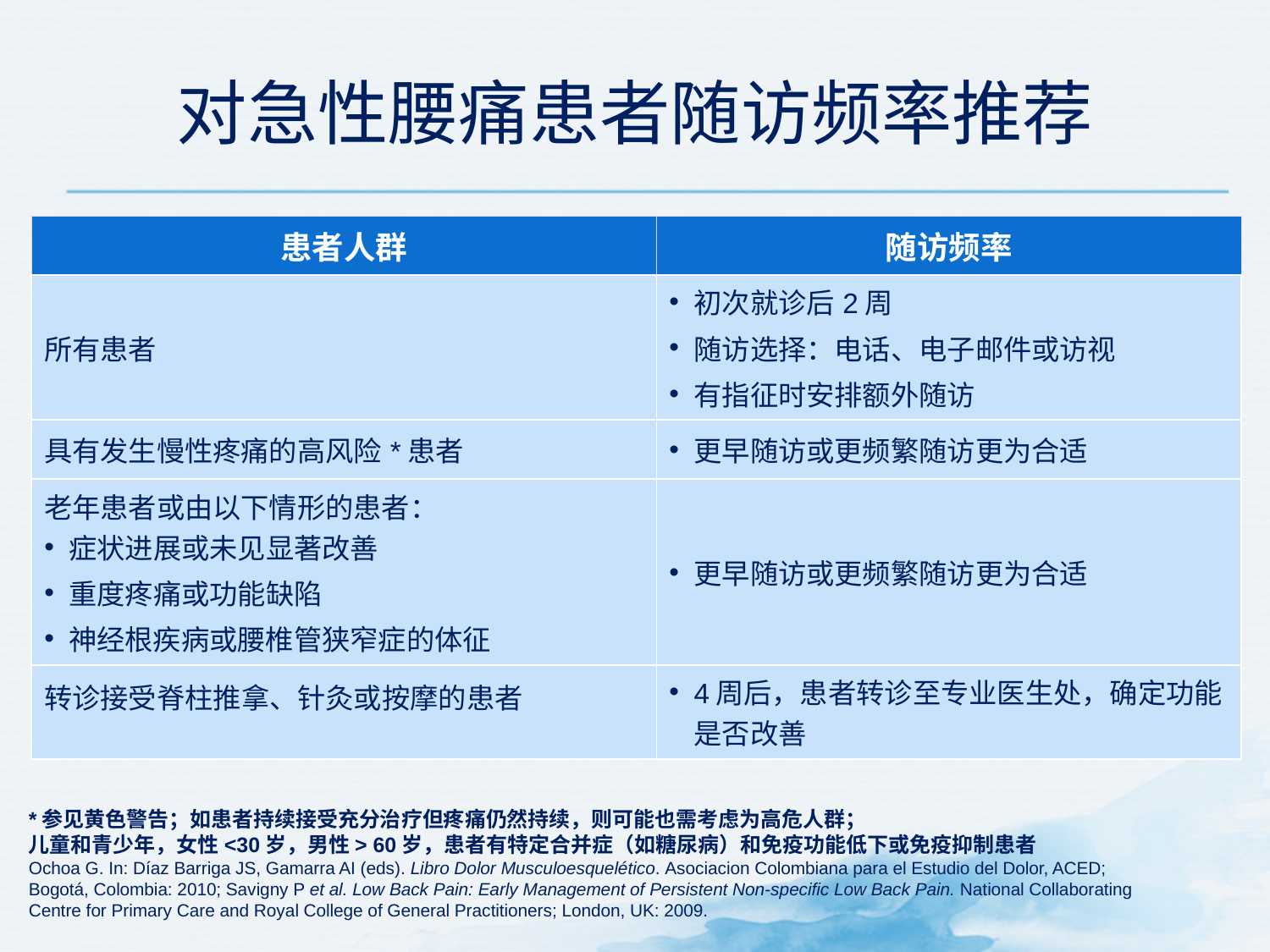

# 对急性腰痛患者随访频率推荐
| 患者人群 | 随访频率 |
| --- | --- |
| 所有患者 | 初次就诊后2周 随访选择：电话、电子邮件或访视 有指征时安排额外随访 |
| 具有发生慢性疼痛的高风险\*患者 | 更早随访或更频繁随访更为合适 |
| 老年患者或由以下情形的患者： 症状进展或未见显著改善 重度疼痛或功能缺陷 神经根疾病或腰椎管狭窄症的体征 | 更早随访或更频繁随访更为合适 |
| 转诊接受脊柱推拿、针灸或按摩的患者 | 4周后，患者转诊至专业医生处，确定功能是否改善 |
*参见黄色警告；如患者持续接受充分治疗但疼痛仍然持续，则可能也需考虑为高危人群；
儿童和青少年，女性<30岁，男性> 60岁，患者有特定合并症（如糖尿病）和免疫功能低下或免疫抑制患者
Ochoa G. In: Díaz Barriga JS, Gamarra AI (eds). Libro Dolor Musculoesquelético. Asociacion Colombiana para el Estudio del Dolor, ACED; Bogotá, Colombia: 2010; Savigny P et al. Low Back Pain: Early Management of Persistent Non-specific Low Back Pain. National Collaborating Centre for Primary Care and Royal College of General Practitioners; London, UK: 2009.